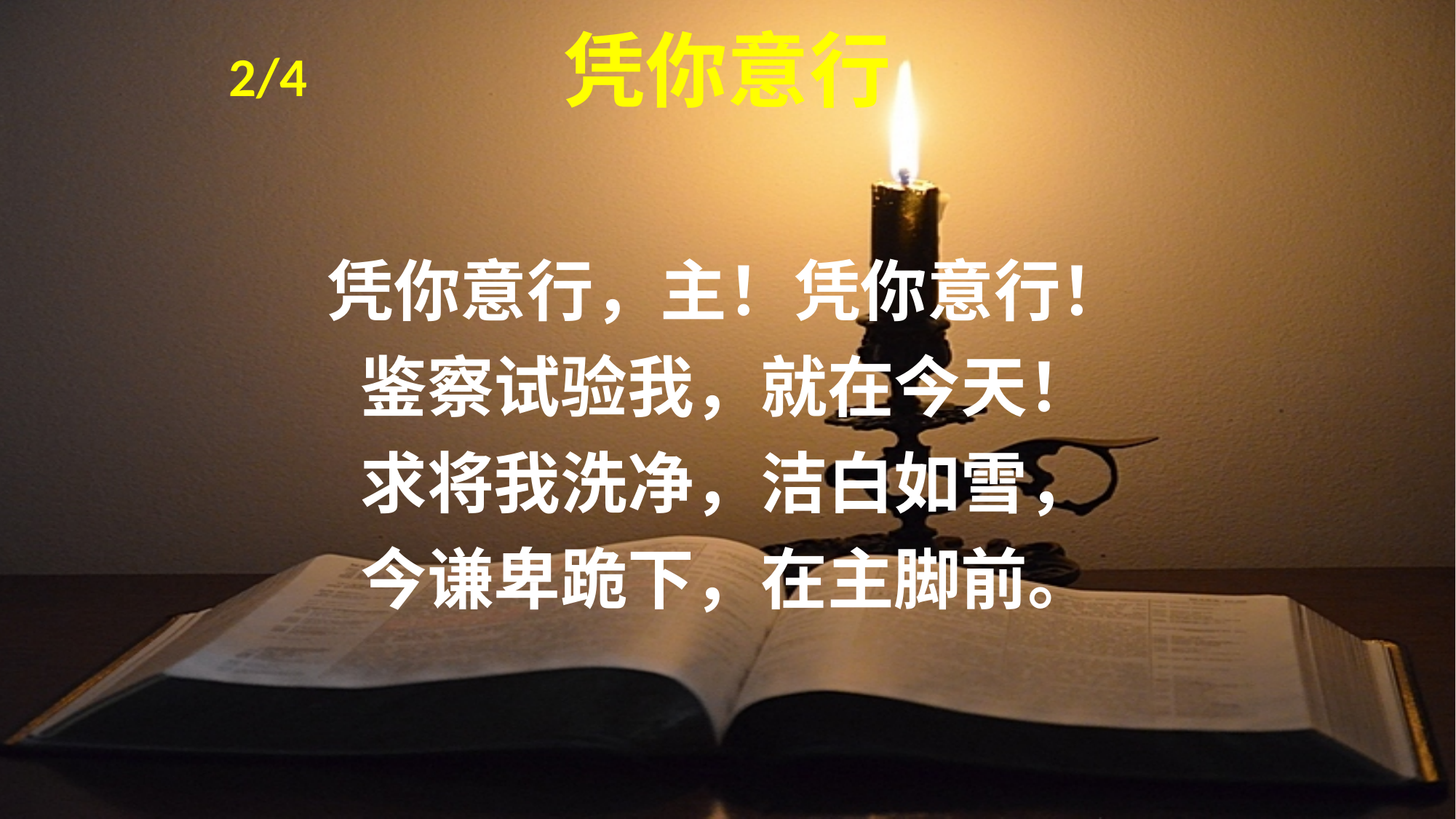

# 凭你意行
2/4
凭你意行，主！凭你意行！
鉴察试验我，就在今天！
求将我洗净，洁白如雪，
今谦卑跪下，在主脚前。